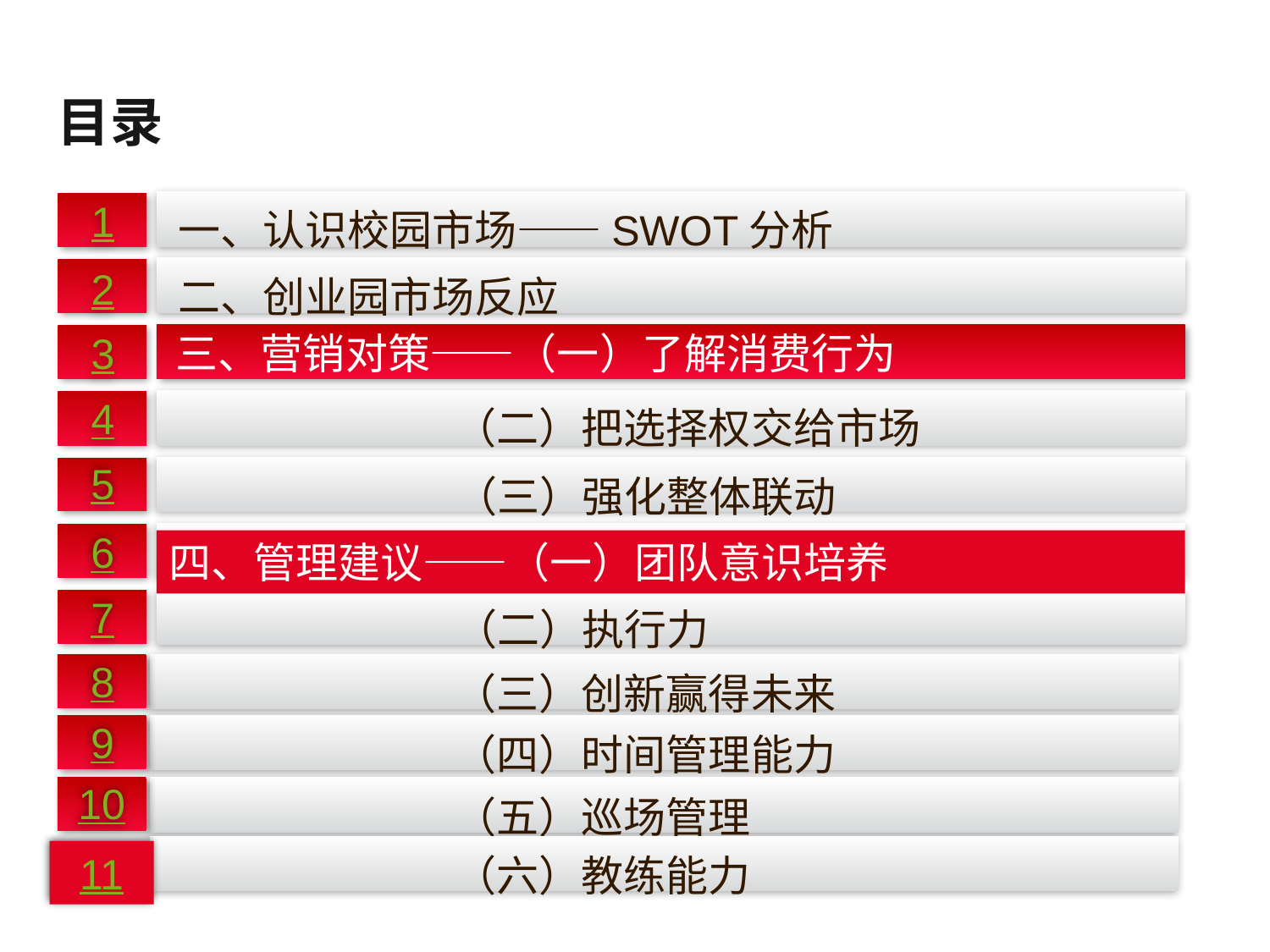

目录

1
2
3
4
5
6
7
一、认识校园市场——SWOT分析
二、创业园市场反应
三、营销对策——（一）了解消费行为

                            （三）强化整体联动

四、管理建议——（一）团队意识培养

                            （二）执行力
8

                            （三）创新赢得未来

9

                            （四）时间管理能力

10

                            （五）巡场管理

                            （二）把选择权交给市场

11
                            （六）教练能力